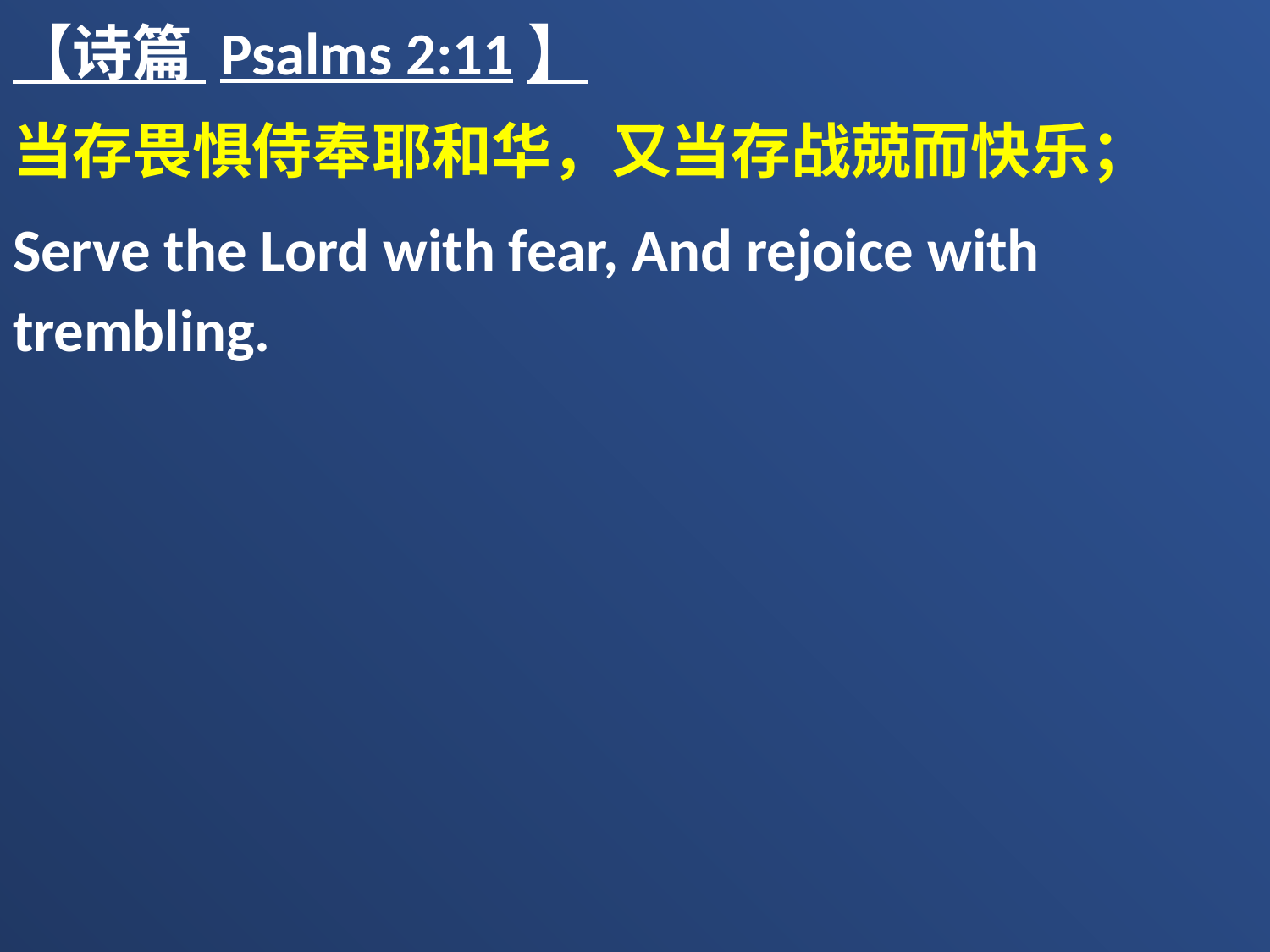

【诗篇 Psalms 2:11】
当存畏惧侍奉耶和华，又当存战兢而快乐；
Serve the Lord with fear, And rejoice with trembling.